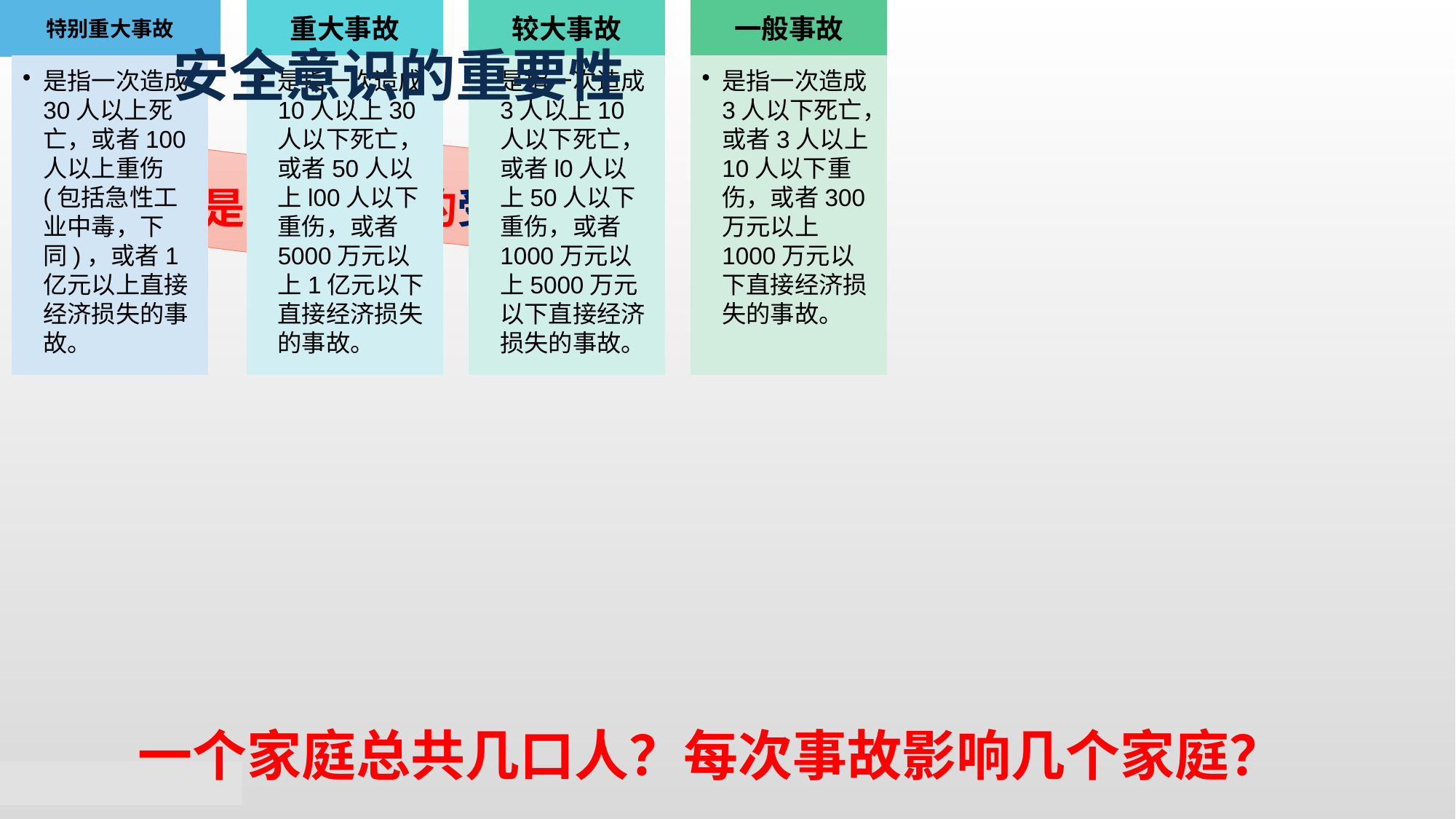

安全意识的重要性
 谁才是安全最大的受益者？
特别重大事故
是指一次造成30人以上死亡，或者100人以上重伤(包括急性工业中毒，下同)，或者1亿元以上直接经济损失的事故。
重大事故
是指一次造成10人以上30人以下死亡，或者50人以上l00人以下重伤，或者5000万元以上1亿元以下直接经济损失的事故。
较大事故
是指一次造成3人以上10人以下死亡，或者l0人以上50人以下重伤，或者1000万元以上5000万元以下直接经济损失的事故。
一般事故
是指一次造成3人以下死亡，或者3人以上10人以下重伤，或者300万元以上1000万元以下直接经济损失的事故。
一个家庭总共几口人？每次事故影响几个家庭？